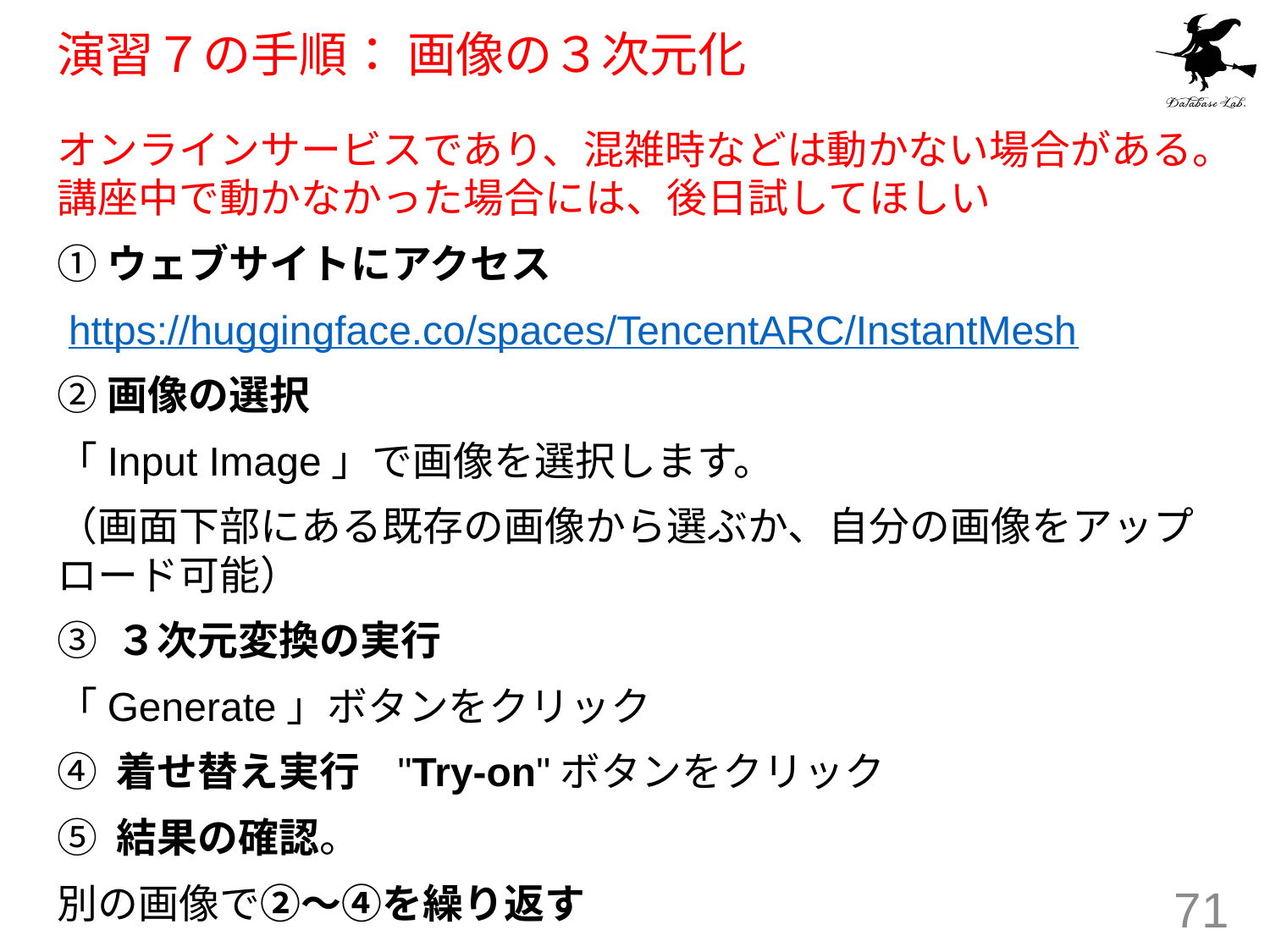

# 演習７の手順： 画像の３次元化
オンラインサービスであり、混雑時などは動かない場合がある。講座中で動かなかった場合には、後日試してほしい
①ウェブサイトにアクセス
 https://huggingface.co/spaces/TencentARC/InstantMesh
②画像の選択
「Input Image」で画像を選択します。
（画面下部にある既存の画像から選ぶか、自分の画像をアップロード可能）
③ ３次元変換の実行
「Generate」ボタンをクリック
④ 着せ替え実行   "Try-on"ボタンをクリック
⑤ 結果の確認。
別の画像で②～④を繰り返す
71